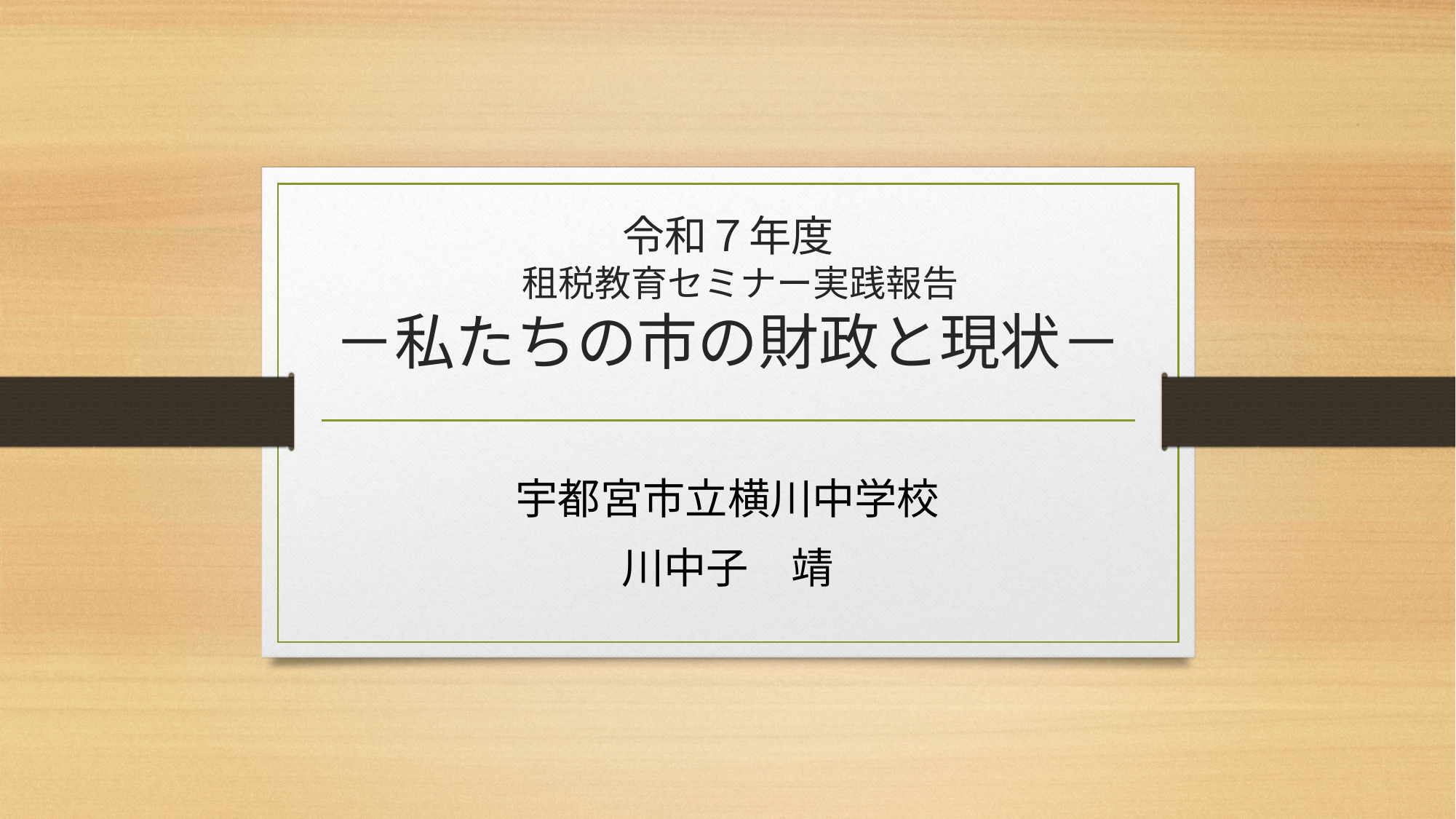

# 令和７年度 　租税教育セミナー実践報告 －私たちの市の財政と現状－
宇都宮市立横川中学校
川中子　靖